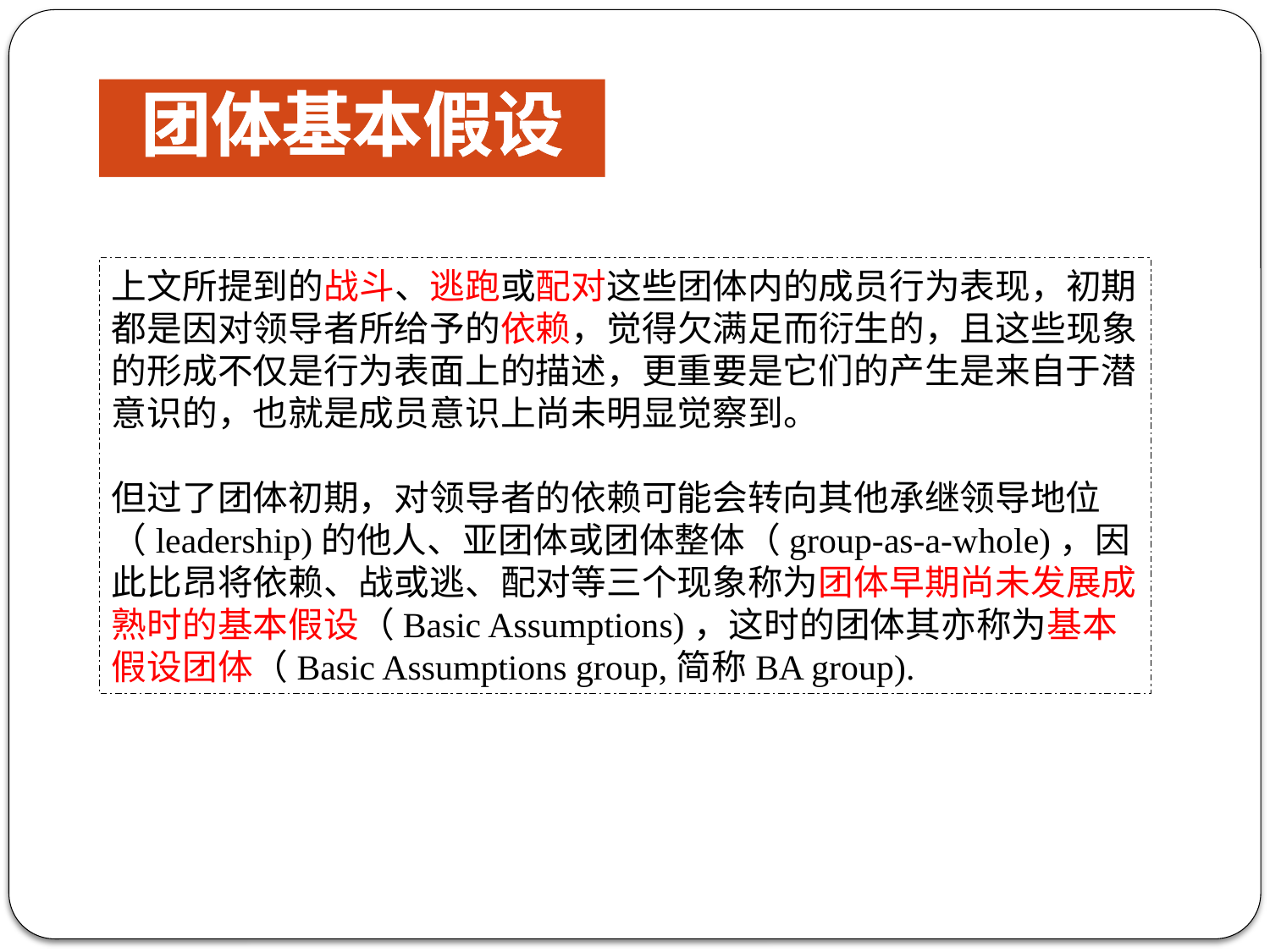

# 团体基本假设
上文所提到的战斗、逃跑或配对这些团体内的成员行为表现，初期都是因对领导者所给予的依赖，觉得欠满足而衍生的，且这些现象的形成不仅是行为表面上的描述，更重要是它们的产生是来自于潜意识的，也就是成员意识上尚未明显觉察到。

但过了团体初期，对领导者的依赖可能会转向其他承继领导地位（leadership)的他人、亚团体或团体整体（group-as-a-whole)，因此比昂将依赖、战或逃、配对等三个现象称为团体早期尚未发展成熟时的基本假设（Basic Assumptions)，这时的团体其亦称为基本假设团体（Basic Assumptions group,简称BA group).